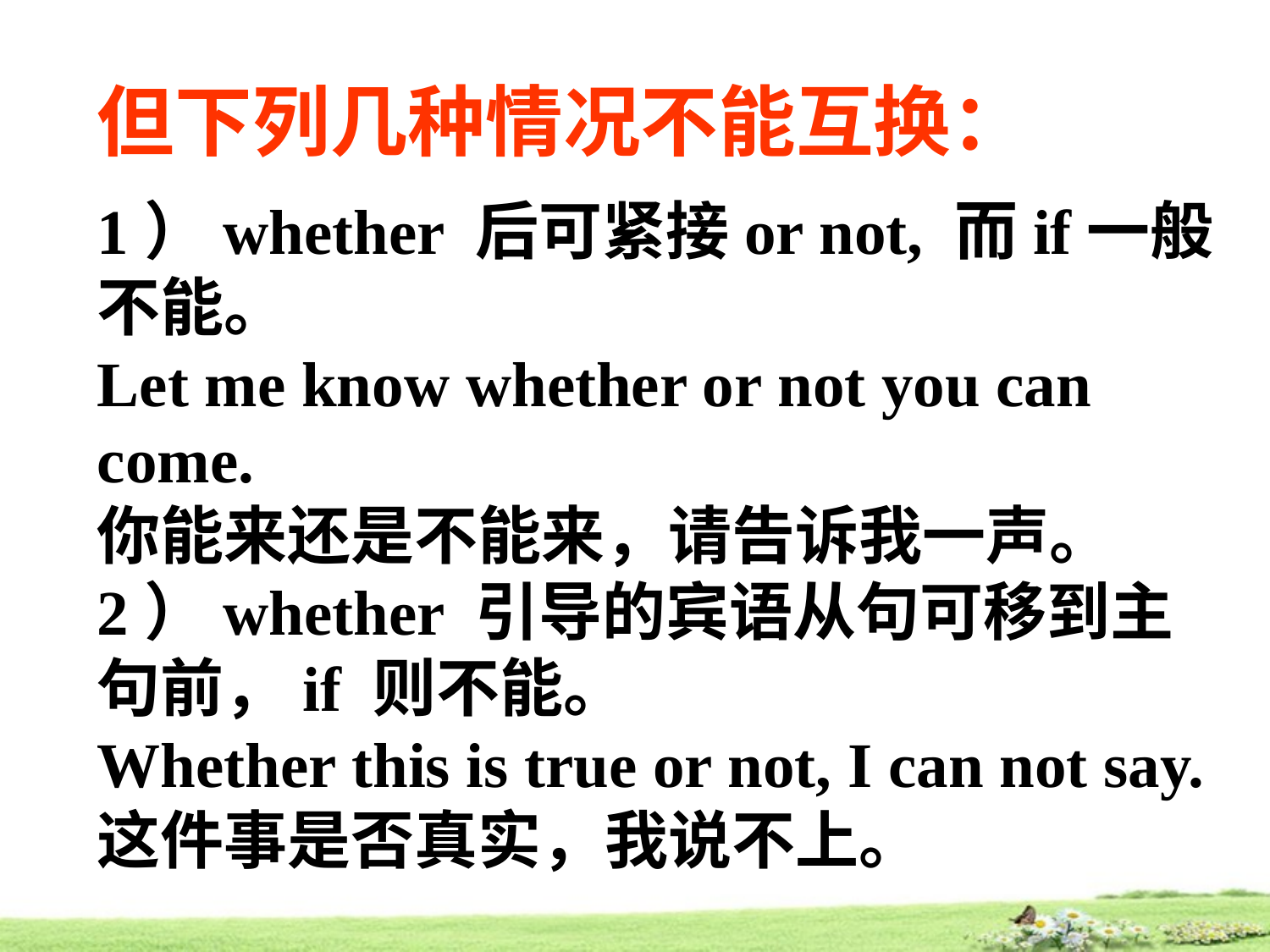

但下列几种情况不能互换：

1）whether 后可紧接or not, 而if一般不能。
Let me know whether or not you can come.
你能来还是不能来，请告诉我一声。
2）whether 引导的宾语从句可移到主句前，if 则不能。
Whether this is true or not, I can not say. 这件事是否真实，我说不上。